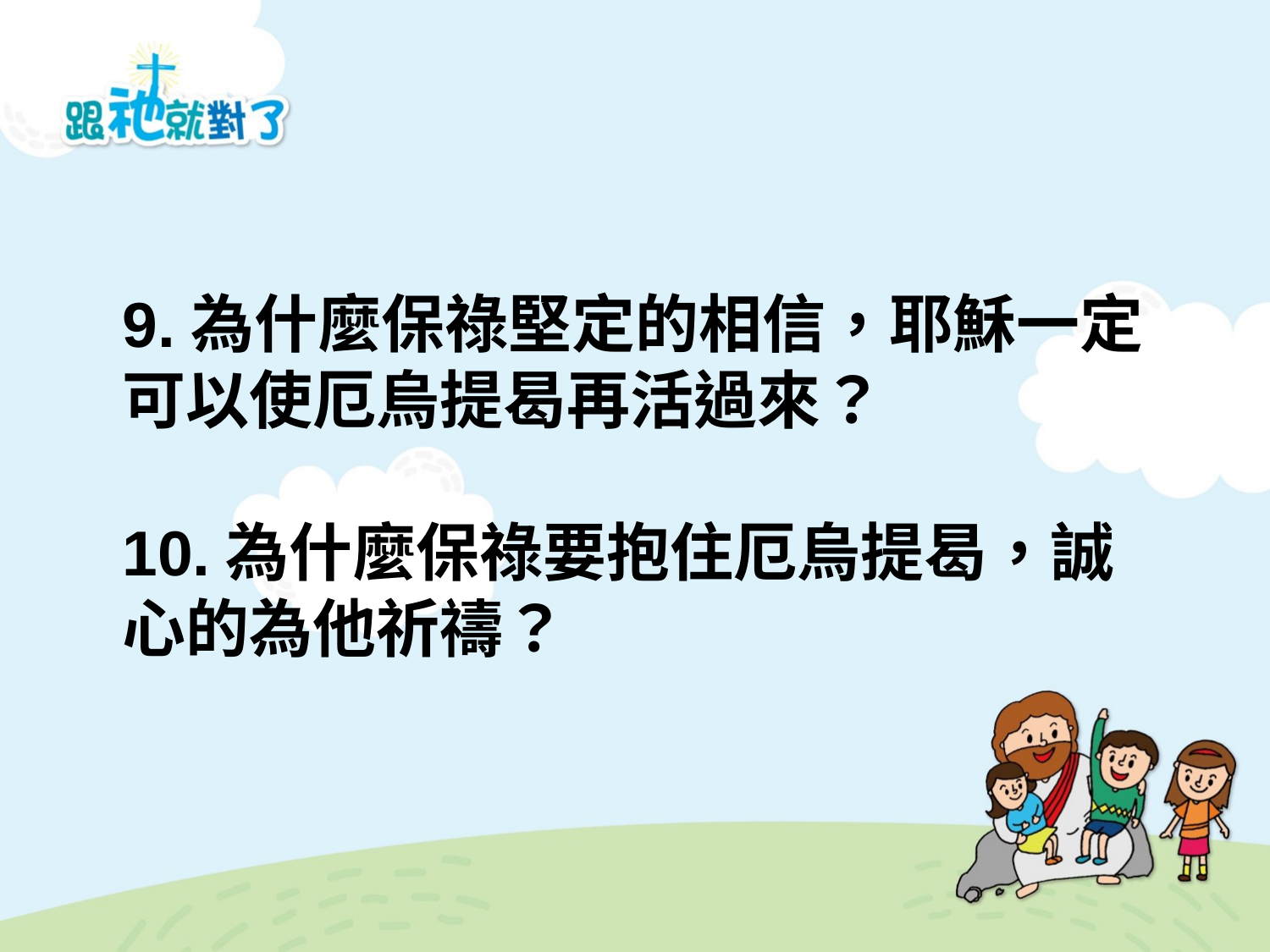

9.為什麼保祿堅定的相信，耶穌一定可以使厄烏提曷再活過來？

10.為什麼保祿要抱住厄烏提曷，誠心的為他祈禱？